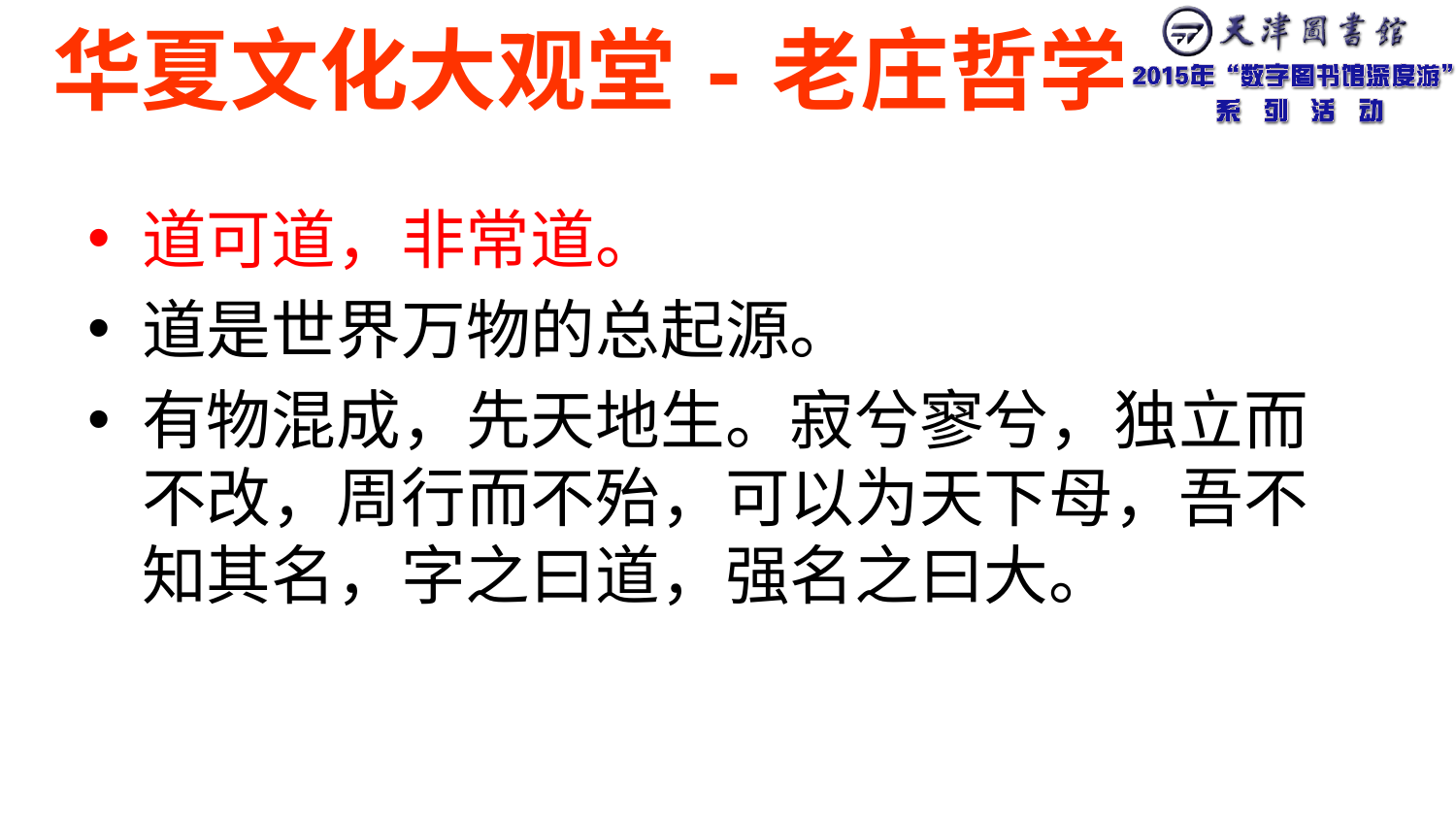

# 华夏文化大观堂-老庄哲学
道可道，非常道。
道是世界万物的总起源。
有物混成，先天地生。寂兮寥兮，独立而不改，周行而不殆，可以为天下母，吾不知其名，字之曰道，强名之曰大。